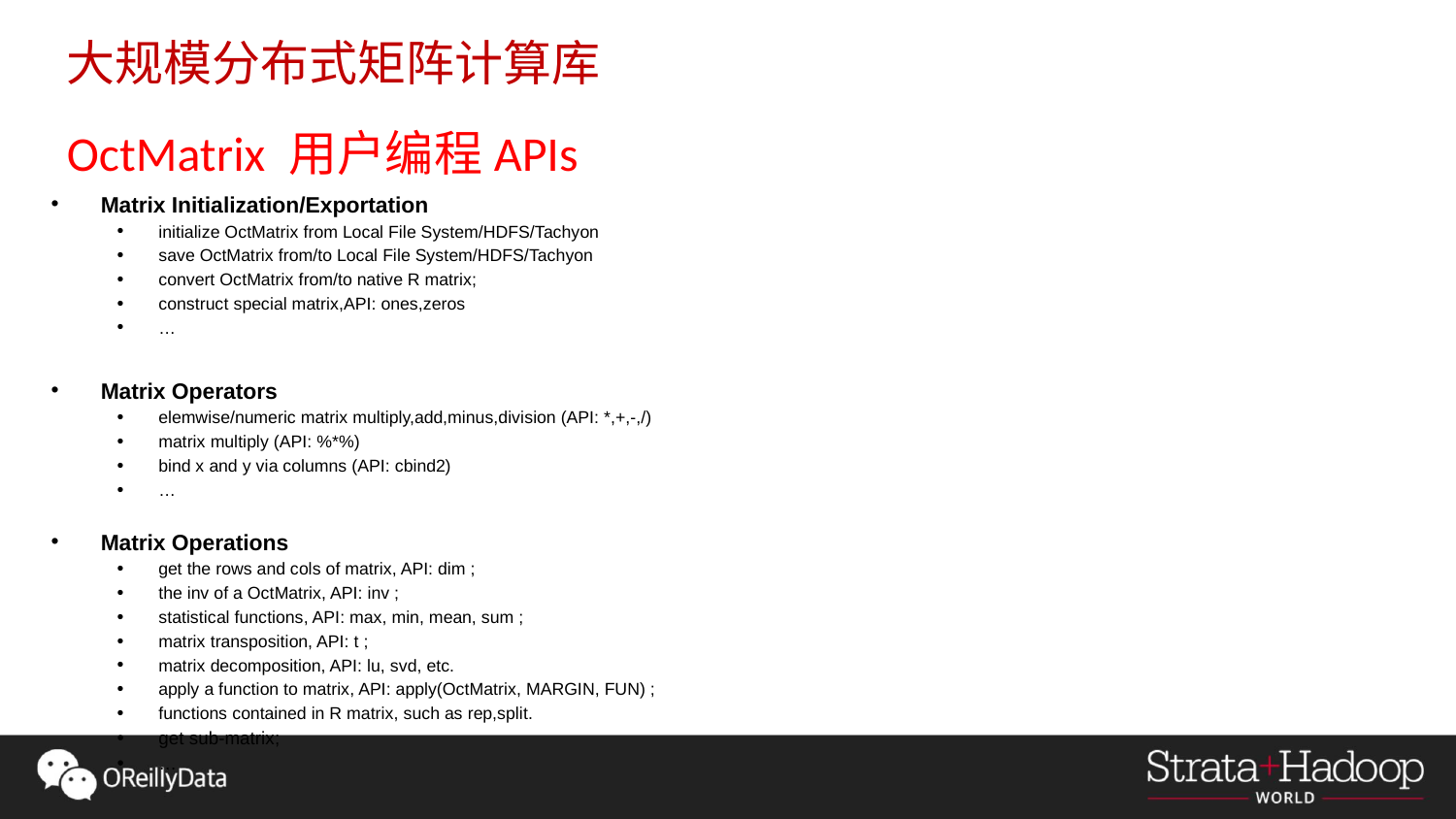

大规模分布式矩阵计算库
# OctMatrix 用户编程APIs
Matrix Initialization/Exportation
initialize OctMatrix from Local File System/HDFS/Tachyon
save OctMatrix from/to Local File System/HDFS/Tachyon
convert OctMatrix from/to native R matrix;
construct special matrix,API: ones,zeros
…

Matrix Operators
elemwise/numeric matrix multiply,add,minus,division (API: *,+,-,/)
matrix multiply (API: %*%)
bind x and y via columns (API: cbind2)
…

Matrix Operations
get the rows and cols of matrix, API: dim ;
the inv of a OctMatrix, API: inv ;
statistical functions, API: max, min, mean, sum ;
matrix transposition, API: t ;
matrix decomposition, API: lu, svd, etc.
apply a function to matrix, API: apply(OctMatrix, MARGIN, FUN) ;
functions contained in R matrix, such as rep,split.
get sub-matrix;
…